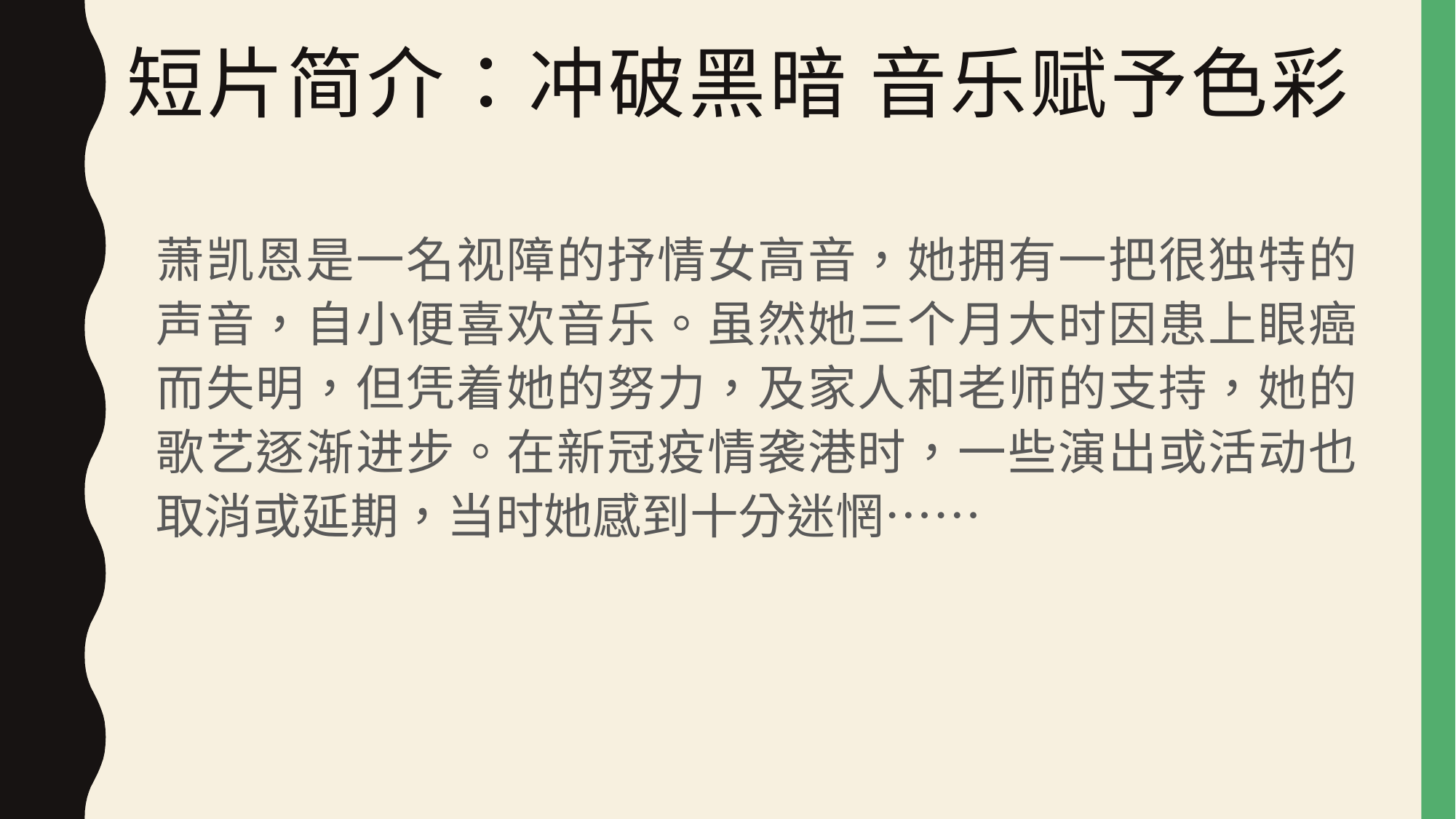

# 短片简介：冲破黑暗 音乐赋予色彩
萧凯恩是一名视障的抒情女高音，她拥有一把很独特的声音，自小便喜欢音乐。虽然她三个月大时因患上眼癌而失明，但凭着她的努力，及家人和老师的支持，她的歌艺逐渐进步。在新冠疫情袭港时，一些演出或活动也取消或延期，当时她感到十分迷惘……